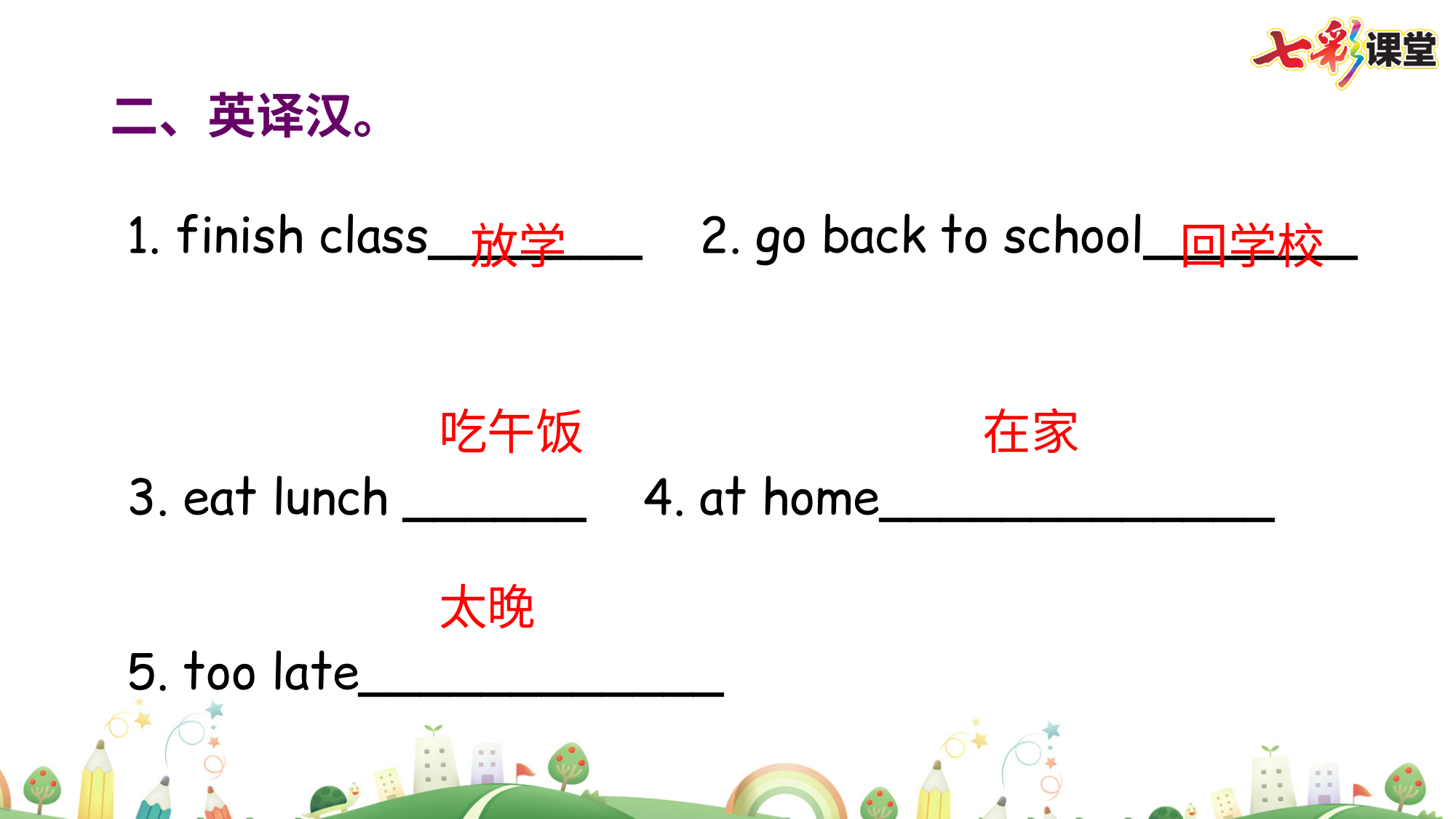

二、英译汉。
回学校
放学
1. finish class_______    2. go back to school_______

3. eat lunch ______    4. at home_____________

5. too late____________
吃午饭
在家
太晚